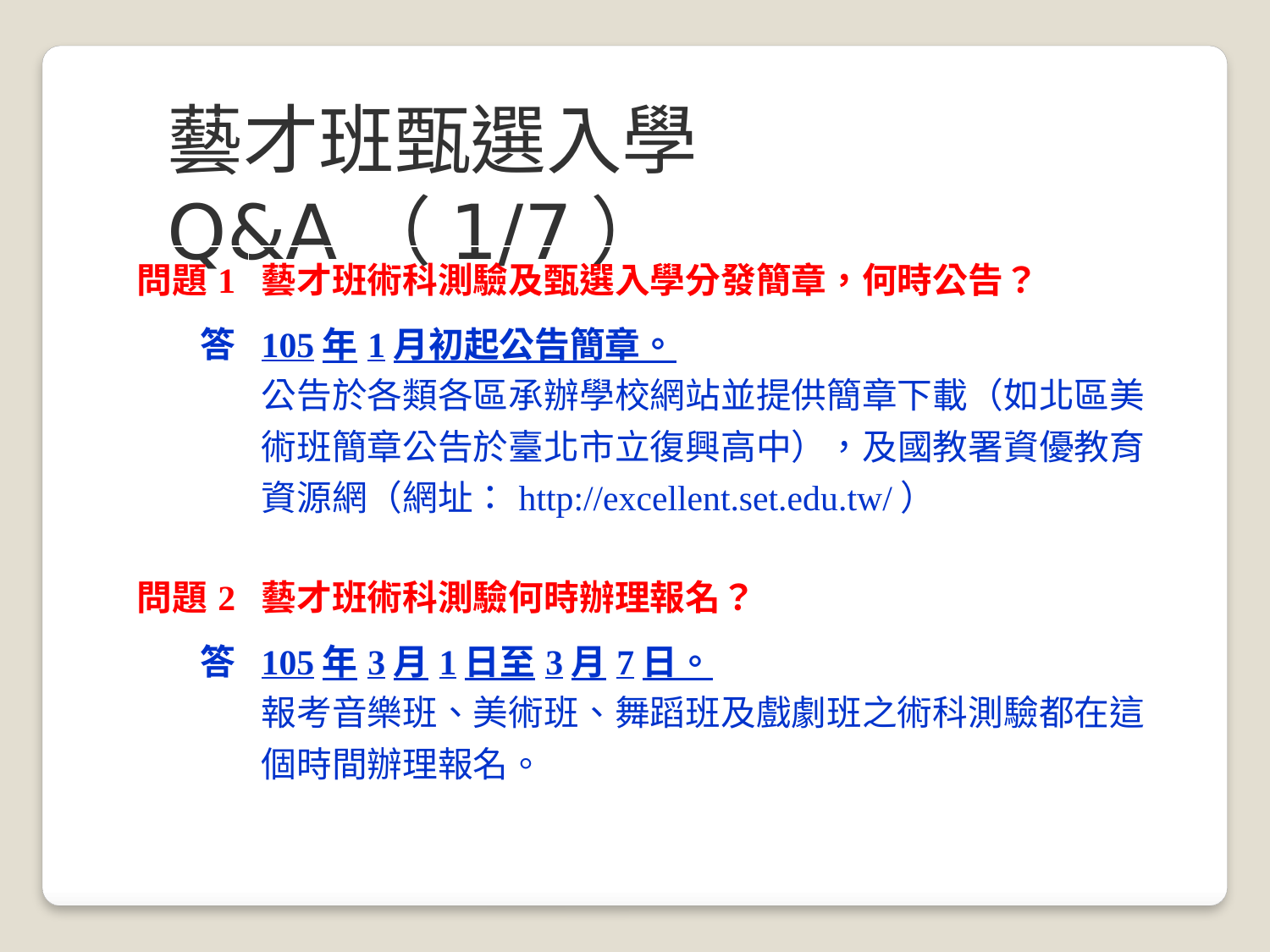

藝才班甄選入學Q&A（1/7）
| 問題1 | 藝才班術科測驗及甄選入學分發簡章，何時公告？ |
| --- | --- |
| 答 | 105年1月初起公告簡章。 公告於各類各區承辦學校網站並提供簡章下載（如北區美術班簡章公告於臺北市立復興高中），及國教署資優教育資源網（網址：http://excellent.set.edu.tw/） |
| 問題2 | 藝才班術科測驗何時辦理報名？ |
| 答 | 105年3月1日至3月7日。 報考音樂班、美術班、舞蹈班及戲劇班之術科測驗都在這個時間辦理報名。 |